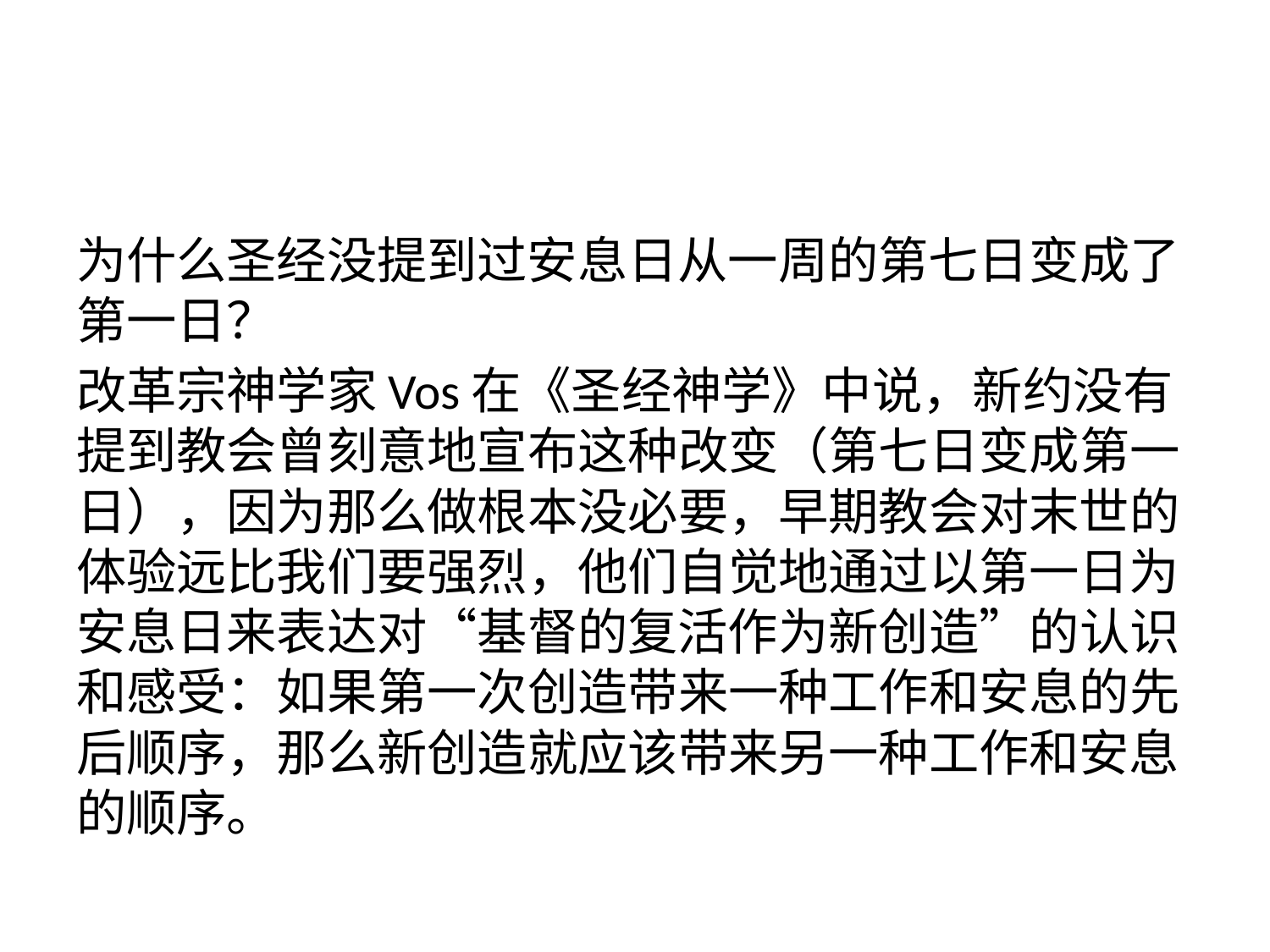

#
为什么圣经没提到过安息日从一周的第七日变成了第一日？
改革宗神学家Vos在《圣经神学》中说，新约没有提到教会曾刻意地宣布这种改变（第七日变成第一日），因为那么做根本没必要，早期教会对末世的体验远比我们要强烈，他们自觉地通过以第一日为安息日来表达对“基督的复活作为新创造”的认识和感受：如果第一次创造带来一种工作和安息的先后顺序，那么新创造就应该带来另一种工作和安息的顺序。